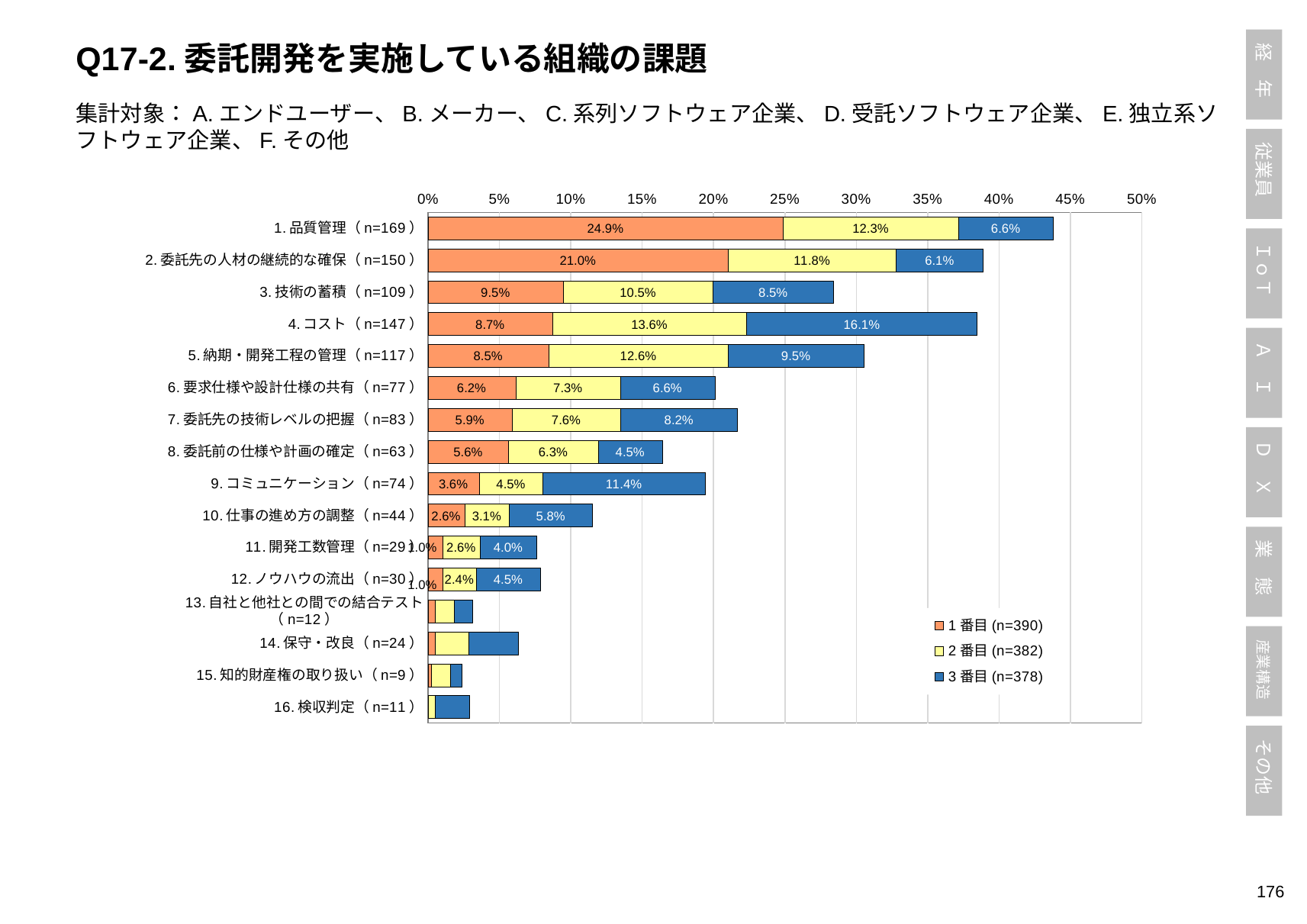

Q17-2.委託開発を実施している組織の課題
集計対象：A.エンドユーザー、B.メーカー、C.系列ソフトウェア企業、D.受託ソフトウェア企業、E.独立系ソフトウェア企業、F.その他

### Chart

| Category | 1番目(n=390) | 2番目(n=382) | 3番目(n=378) |
|---|---|---|---|
| 1.品質管理（n=169） | 0.24871794871794872 | 0.12303664921465969 | 0.06613756613756613 |
| 2.委託先の人材の継続的な確保（n=150） | 0.21025641025641026 | 0.11780104712041885 | 0.06084656084656084 |
| 3.技術の蓄積（n=109） | 0.09487179487179487 | 0.10471204188481675 | 0.08465608465608465 |
| 4.コスト（n=147） | 0.08717948717948718 | 0.13612565445026178 | 0.16137566137566137 |
| 5.納期・開発工程の管理（n=117） | 0.08461538461538462 | 0.1256544502617801 | 0.09523809523809523 |
| 6.要求仕様や設計仕様の共有（n=77） | 0.06153846153846154 | 0.07329842931937172 | 0.06613756613756613 |
| 7.委託先の技術レベルの把握（n=83） | 0.05897435897435897 | 0.07591623036649214 | 0.082010582010582 |
| 8.委託前の仕様や計画の確定（n=63） | 0.05641025641025641 | 0.06282722513089005 | 0.04497354497354497 |
| 9.コミュニケーション（n=74） | 0.035897435897435895 | 0.04450261780104712 | 0.11375661375661375 |
| 10.仕事の進め方の調整（n=44） | 0.02564102564102564 | 0.031413612565445025 | 0.0582010582010582 |
| 11.開発工数管理（n=29） | 0.010256410256410256 | 0.02617801047120419 | 0.03968253968253968 |
| 12.ノウハウの流出（n=30） | 0.010256410256410256 | 0.02356020942408377 | 0.04497354497354497 |
| 13.自社と他社との間での結合テスト（n=12） | 0.005128205128205128 | 0.013089005235602094 | 0.013227513227513227 |
| 14.保守・改良（n=24） | 0.005128205128205128 | 0.02356020942408377 | 0.03439153439153439 |
| 15.知的財産権の取り扱い（n=9） | 0.002564102564102564 | 0.013089005235602094 | 0.007936507936507936 |
| 16.検収判定（n=11） | 0.0 | 0.005235602094240838 | 0.023809523809523808 |
176